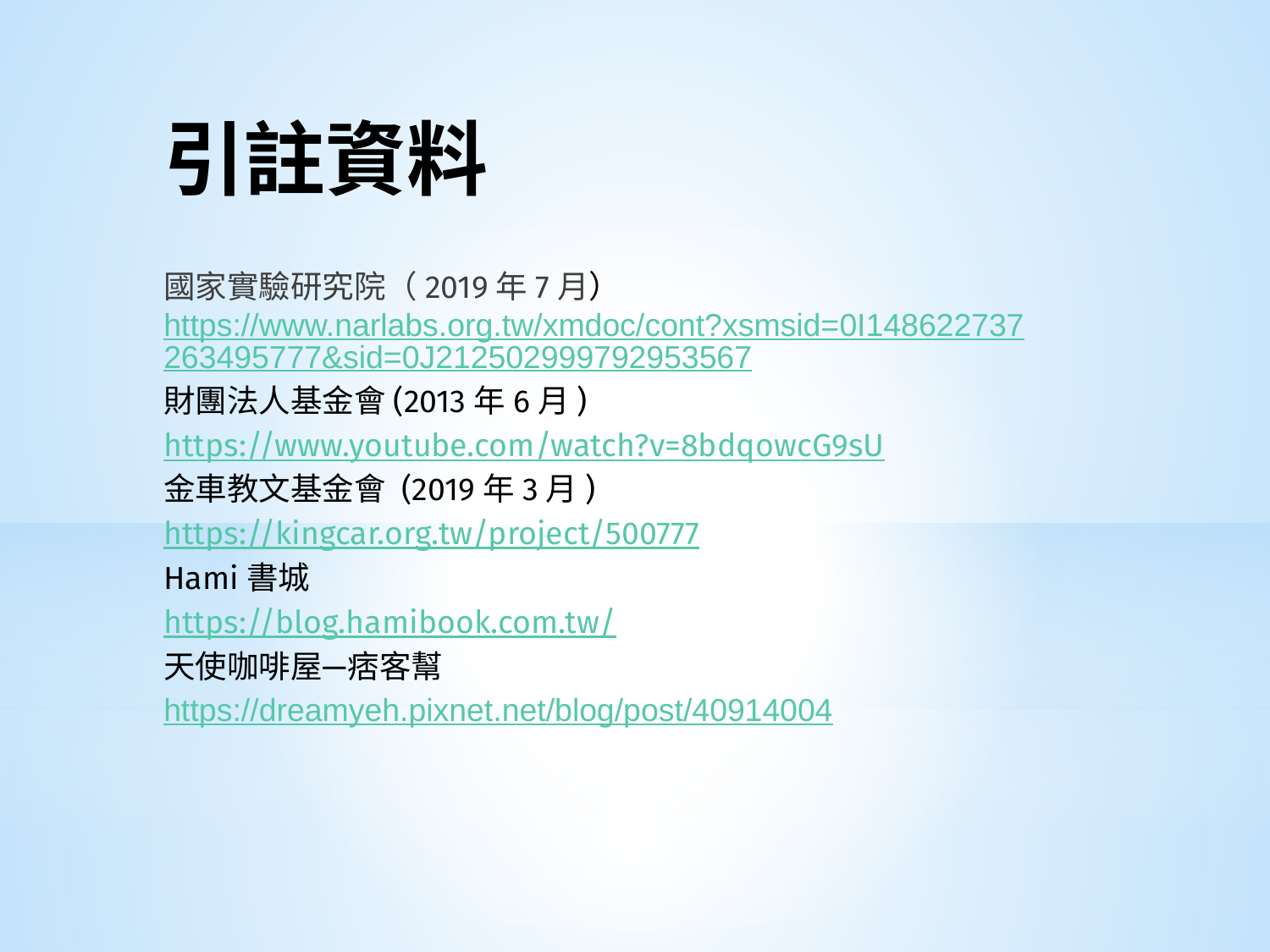

# 引註資料
國家實驗研究院（2019年7月）https://www.narlabs.org.tw/xmdoc/cont?xsmsid=0I148622737263495777&sid=0J212502999792953567
財團法人基金會(2013年6月)
https://www.youtube.com/watch?v=8bdqowcG9sU
金車教文基金會 (2019年3月)
https://kingcar.org.tw/project/500777
Hami書城
https://blog.hamibook.com.tw/
天使咖啡屋—痞客幫
https://dreamyeh.pixnet.net/blog/post/40914004